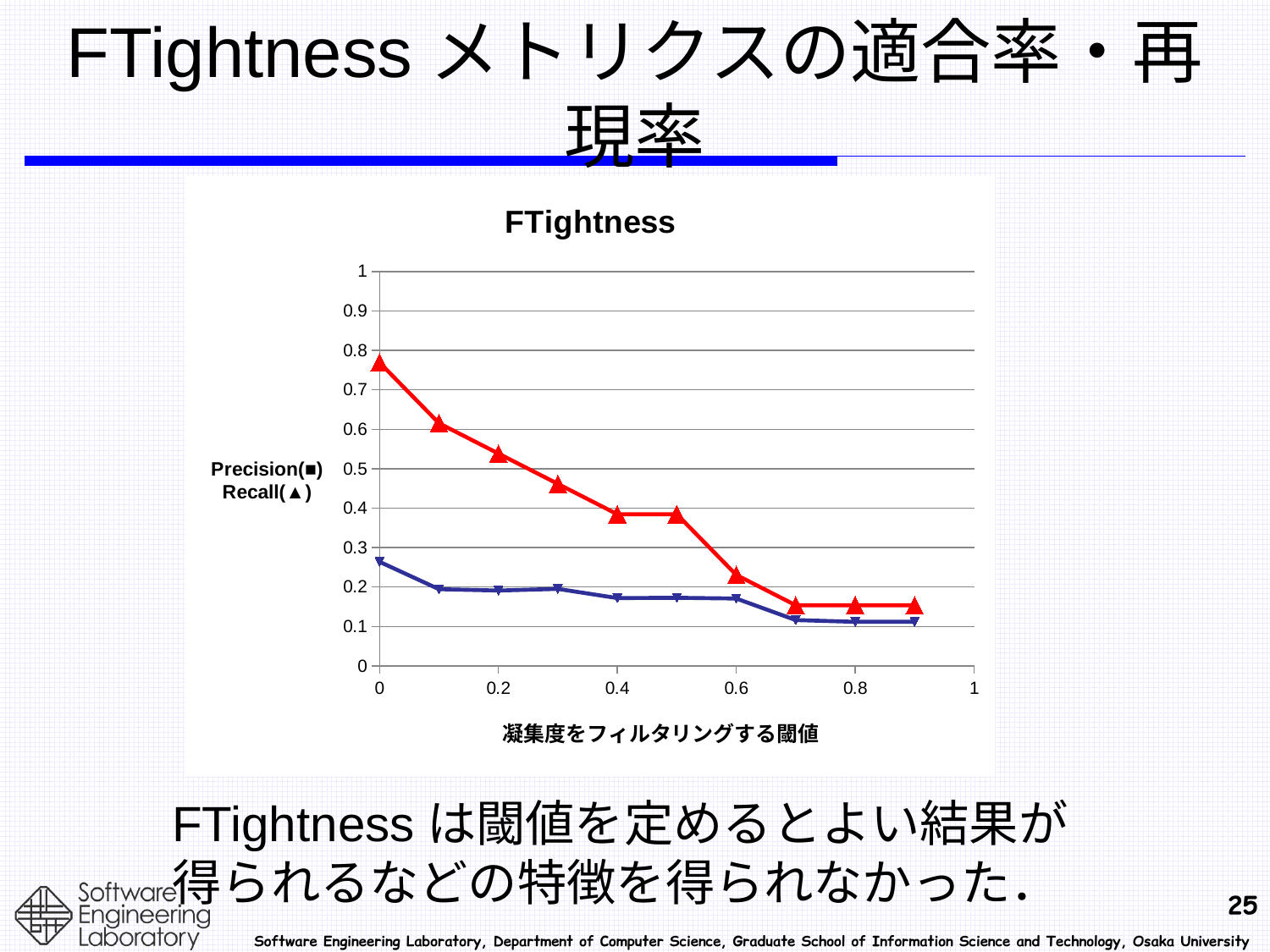

# FTightnessメトリクスの適合率・再現率

### Chart: FTightness

| Category | Tightness |  |
|---|---|---|
FTightnessは閾値を定めるとよい結果が
得られるなどの特徴を得られなかった．